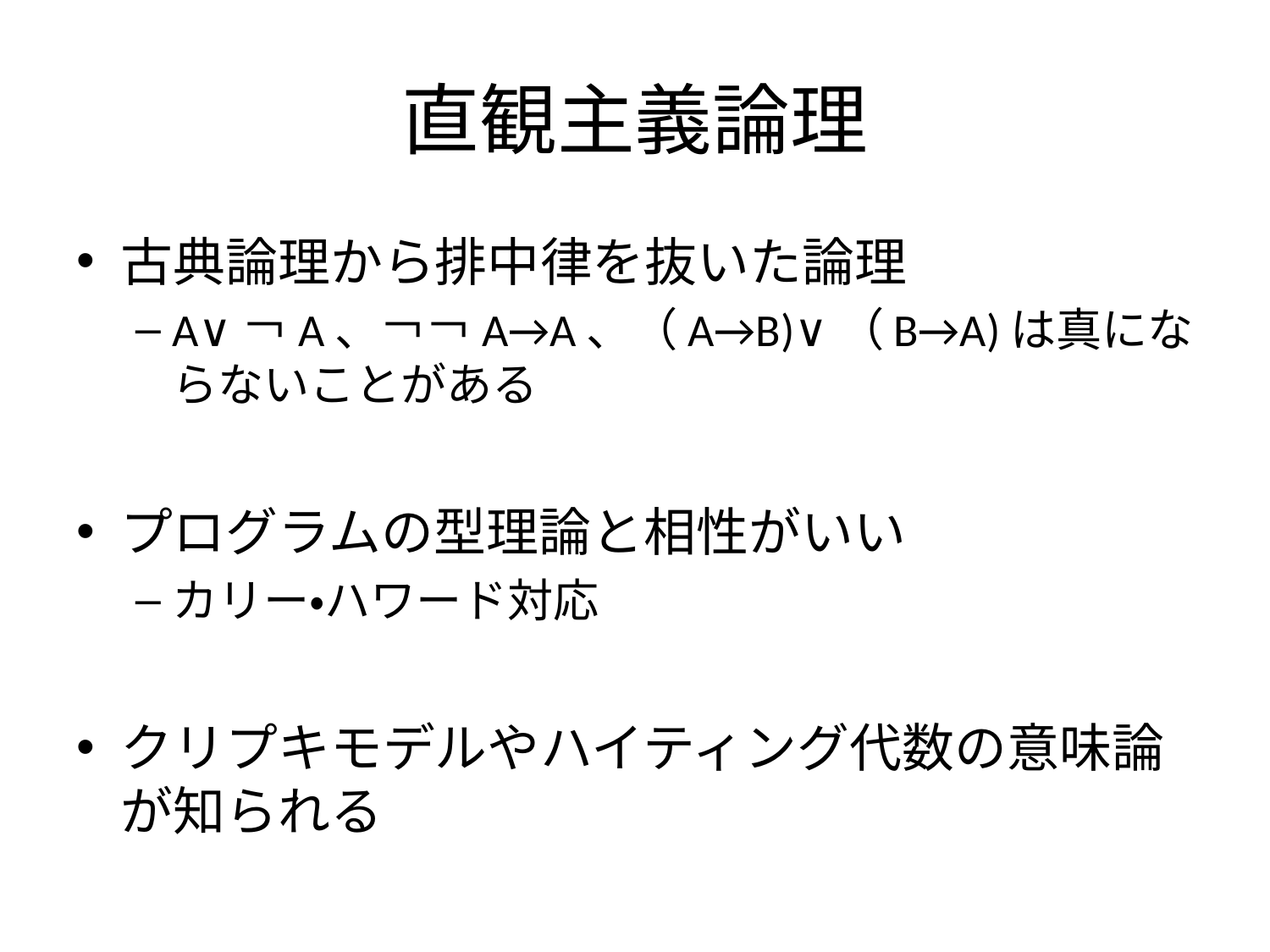

# 直観主義論理
古典論理から排中律を抜いた論理
A∨￢A、￢￢A→A、（A→B)∨（B→A)は真にならないことがある

プログラムの型理論と相性がいい
カリー・ハワード対応

クリプキモデルやハイティング代数の意味論が知られる